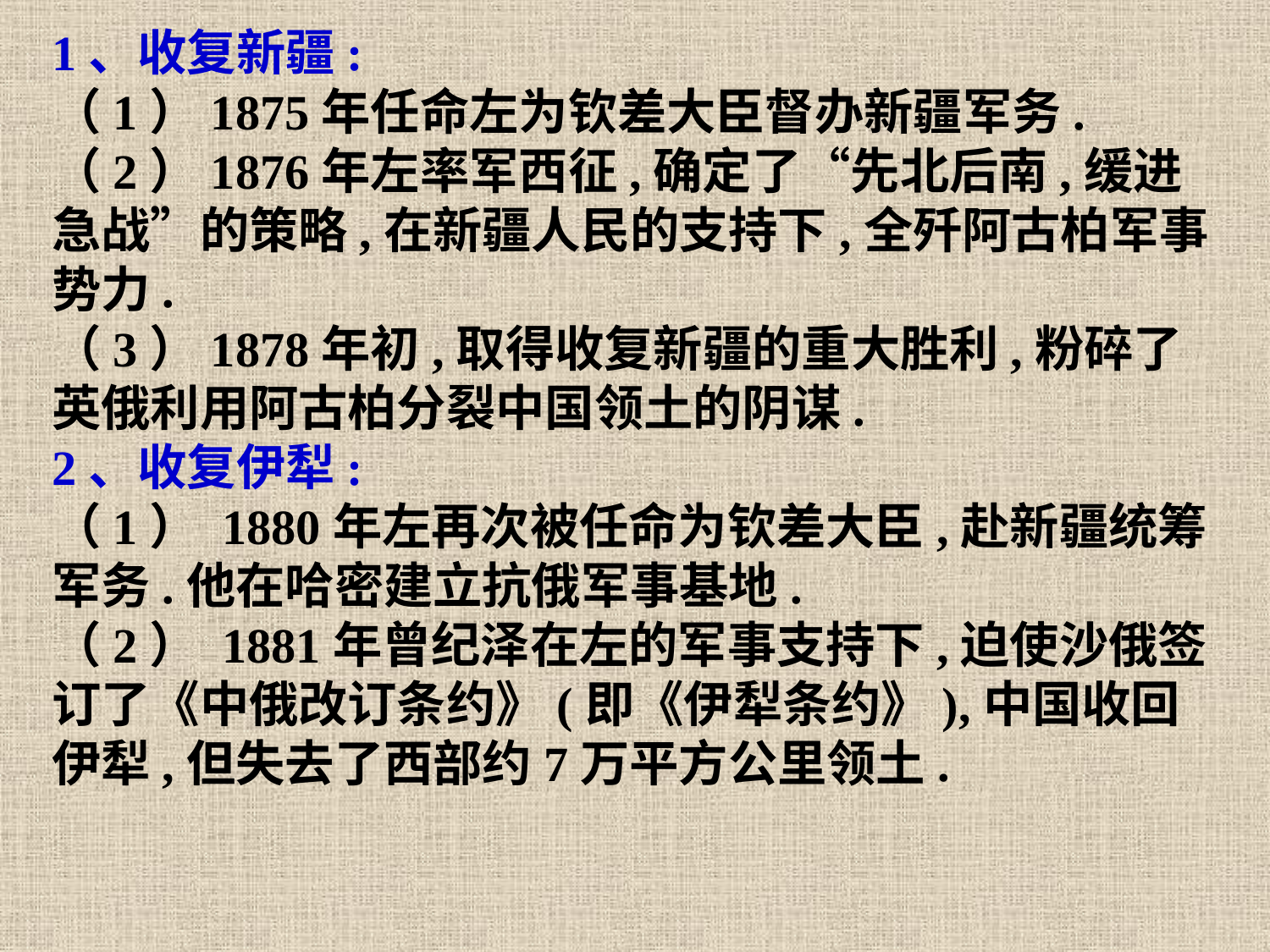

1、收复新疆:
（1）1875年任命左为钦差大臣督办新疆军务.
（2）1876年左率军西征,确定了“先北后南,缓进急战”的策略,在新疆人民的支持下,全歼阿古柏军事势力.
（3）1878年初,取得收复新疆的重大胜利,粉碎了英俄利用阿古柏分裂中国领土的阴谋.
2、收复伊犁:
（1） 1880年左再次被任命为钦差大臣,赴新疆统筹军务.他在哈密建立抗俄军事基地.
（2） 1881年曾纪泽在左的军事支持下,迫使沙俄签订了《中俄改订条约》(即《伊犁条约》),中国收回伊犁,但失去了西部约7万平方公里领土.